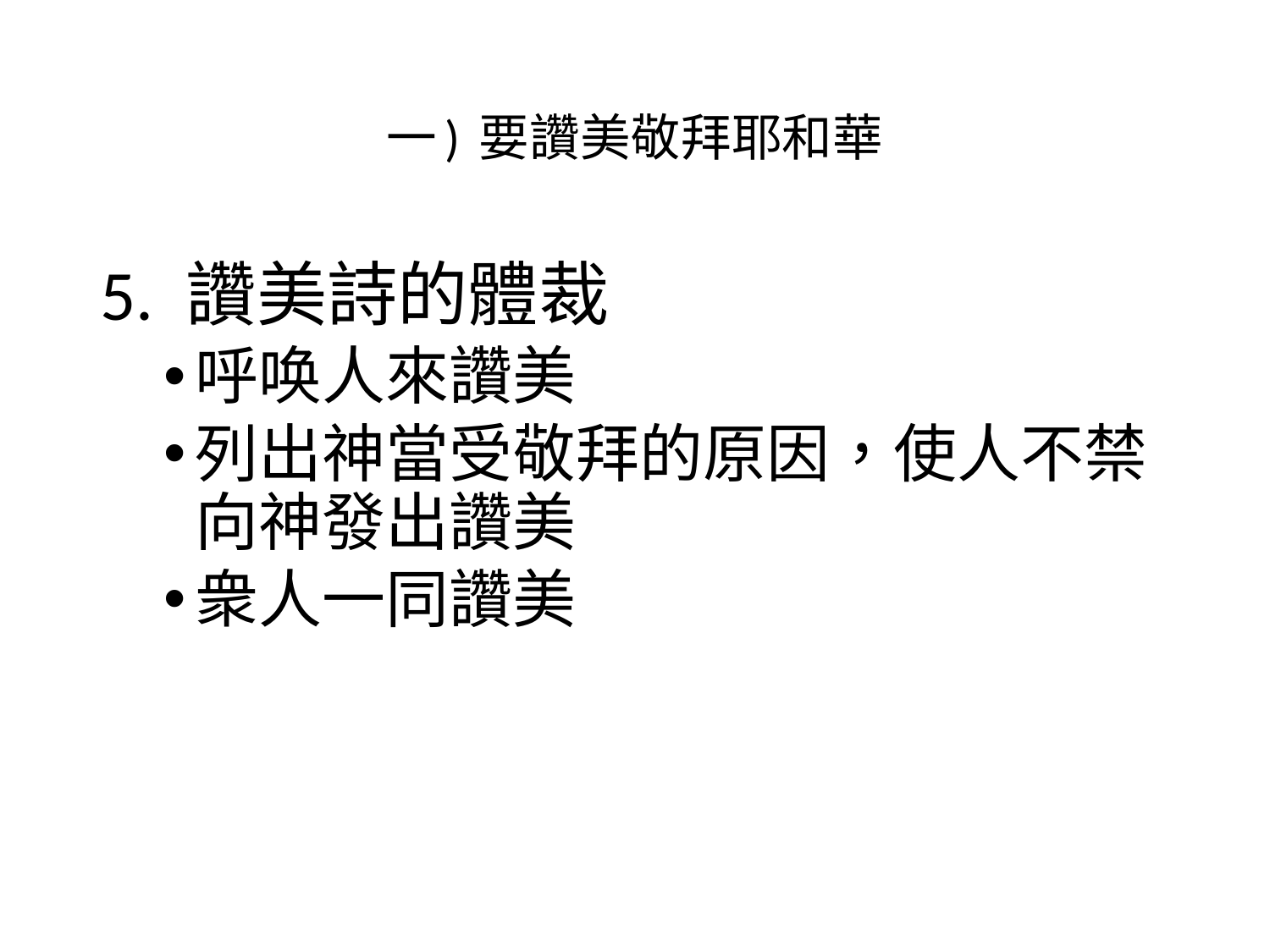

# 一) 要讚美敬拜耶和華
5. 讚美詩的體裁
呼唤人來讚美
列出神當受敬拜的原因，使人不禁向神發出讚美
衆人一同讚美